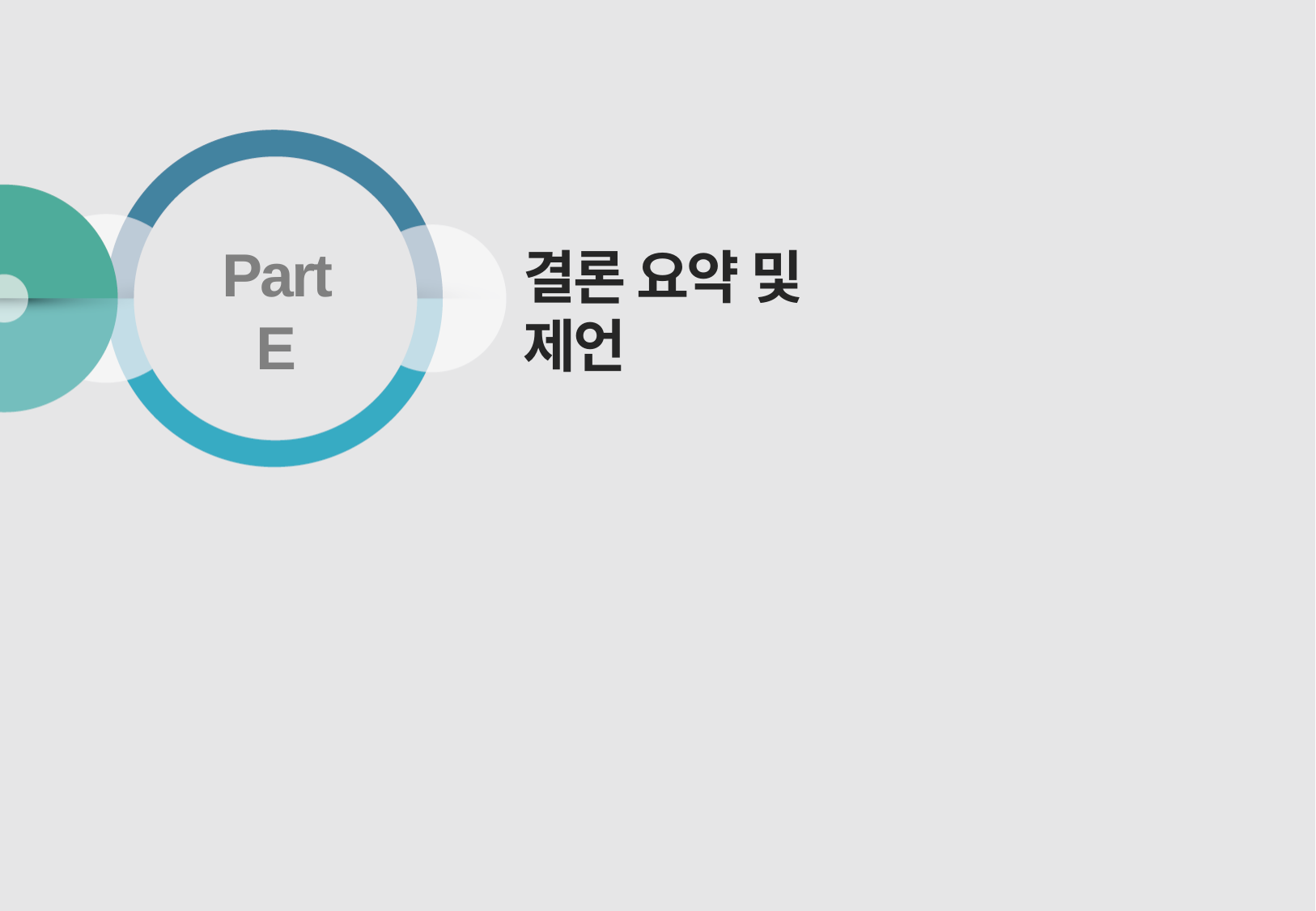

# 결론 요약 및 제언
Part E